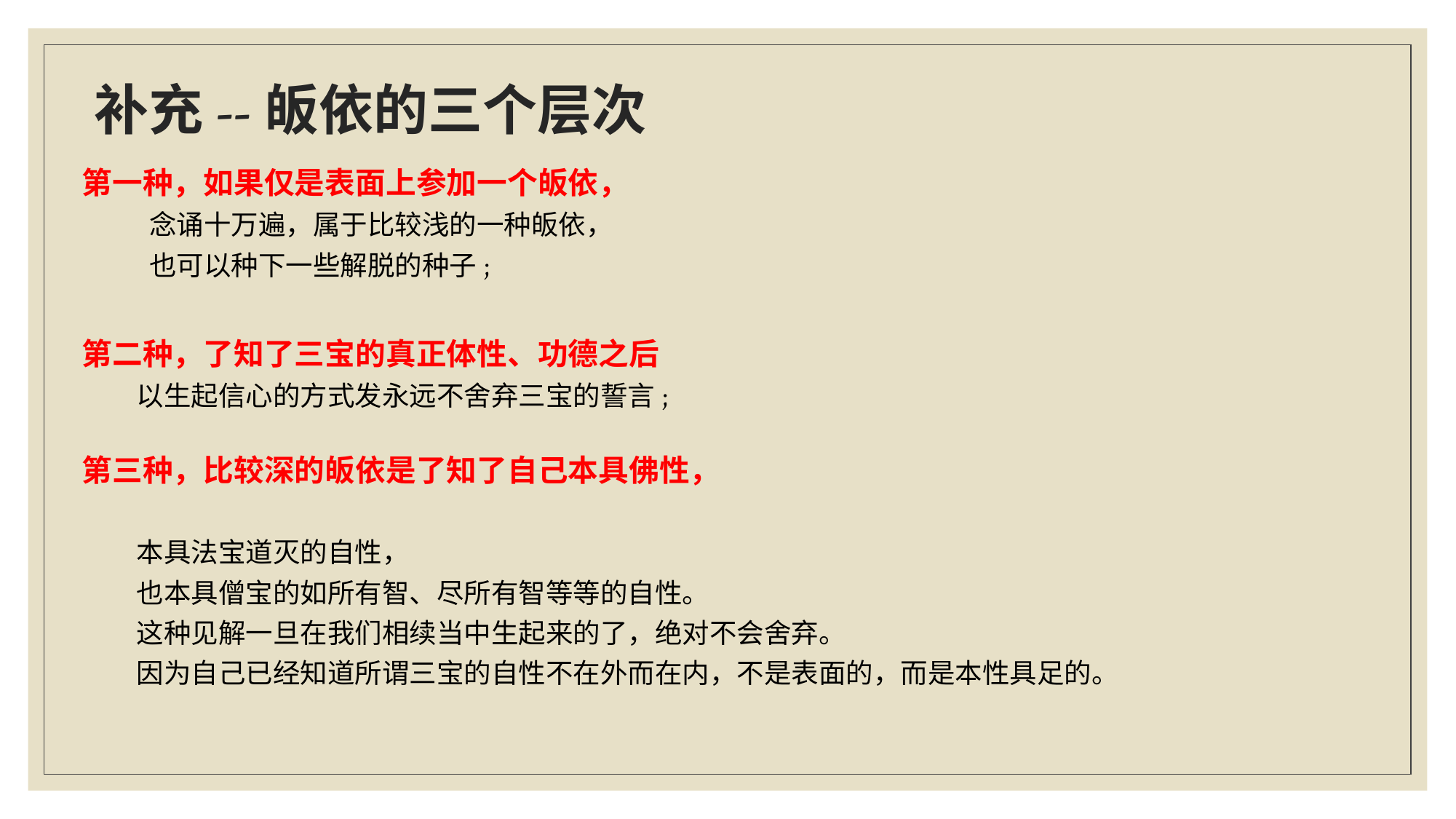

# 补充--皈依的三个层次
第一种，如果仅是表面上参加一个皈依，
 念诵十万遍，属于比较浅的一种皈依，
 也可以种下一些解脱的种子;

第二种，了知了三宝的真正体性、功德之后
以生起信心的方式发永远不舍弃三宝的誓言;

第三种，比较深的皈依是了知了自己本具佛性，

本具法宝道灭的自性，
也本具僧宝的如所有智、尽所有智等等的自性。
这种见解一旦在我们相续当中生起来的了，绝对不会舍弃。
因为自己已经知道所谓三宝的自性不在外而在内，不是表面的，而是本性具足的。